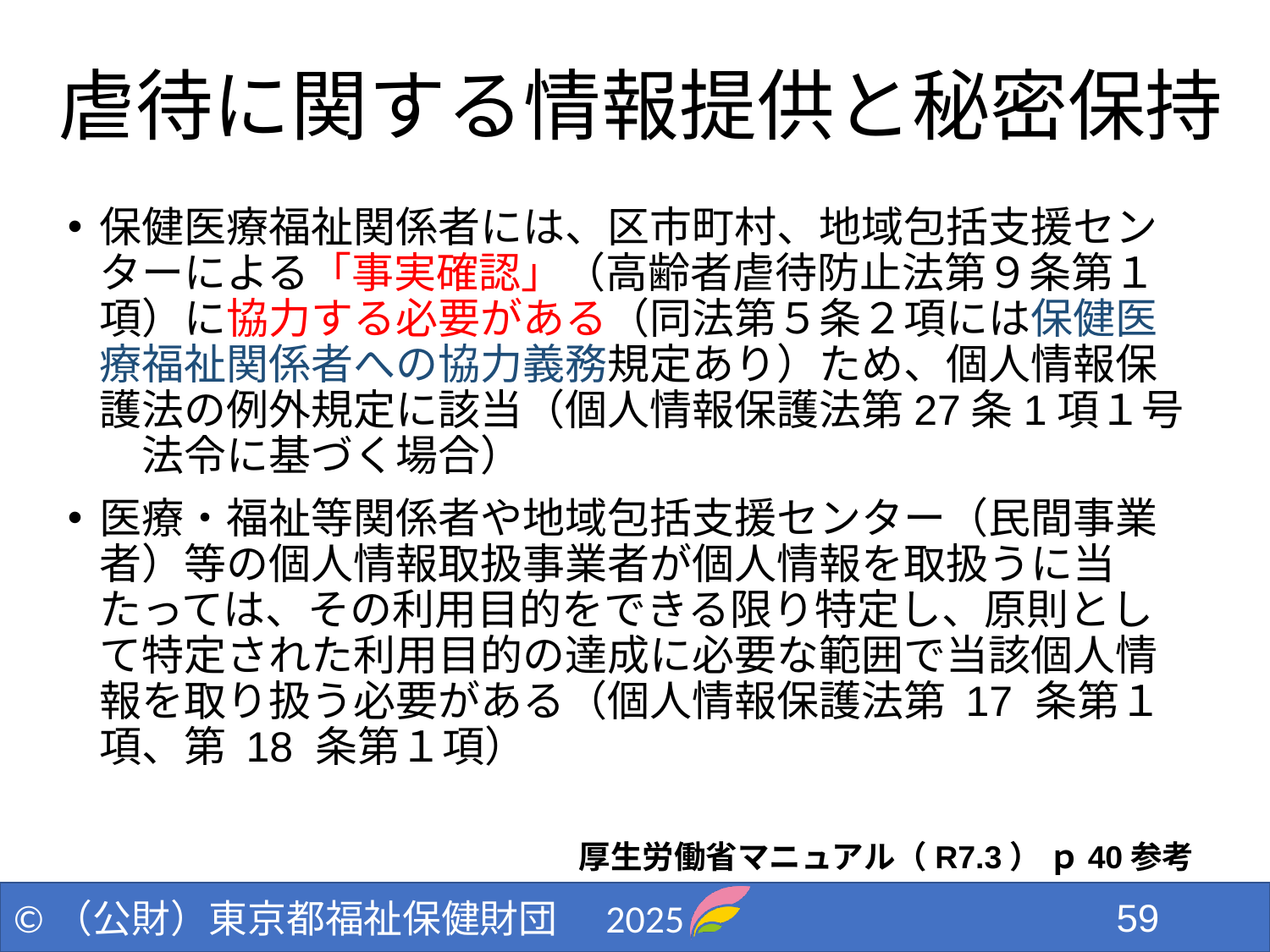

# 虐待に関する情報提供と秘密保持
保健医療福祉関係者には、区市町村、地域包括支援センターによる「事実確認」（高齢者虐待防止法第９条第１項）に協力する必要がある（同法第５条２項には保健医療福祉関係者への協力義務規定あり）ため、個人情報保護法の例外規定に該当（個人情報保護法第27条1項１号　法令に基づく場合）
医療・福祉等関係者や地域包括支援センター（民間事業者）等の個人情報取扱事業者が個人情報を取扱うに当たっては、その利用目的をできる限り特定し、原則として特定された利用目的の達成に必要な範囲で当該個人情報を取り扱う必要がある（個人情報保護法第 17 条第１項、第 18 条第１項）
厚生労働省マニュアル（R7.3） ｐ40参考